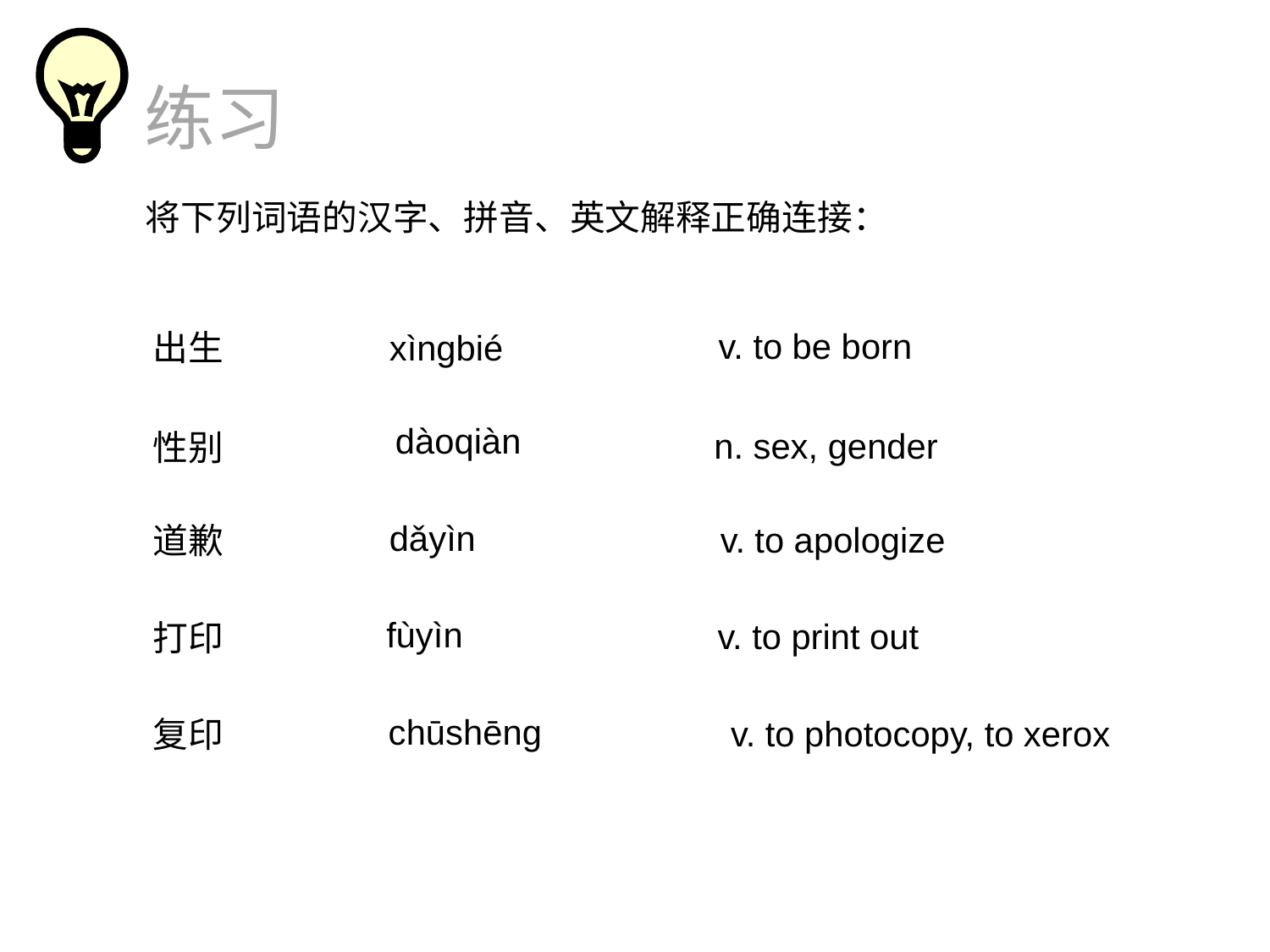

练习
将下列词语的汉字、拼音、英文解释正确连接：
v. to be born
出生
xìngbié
dàoqiàn
n. sex, gender
性别
dǎyìn
v. to apologize
道歉
fùyìn
v. to print out
打印
chūshēng
v. to photocopy, to xerox
复印